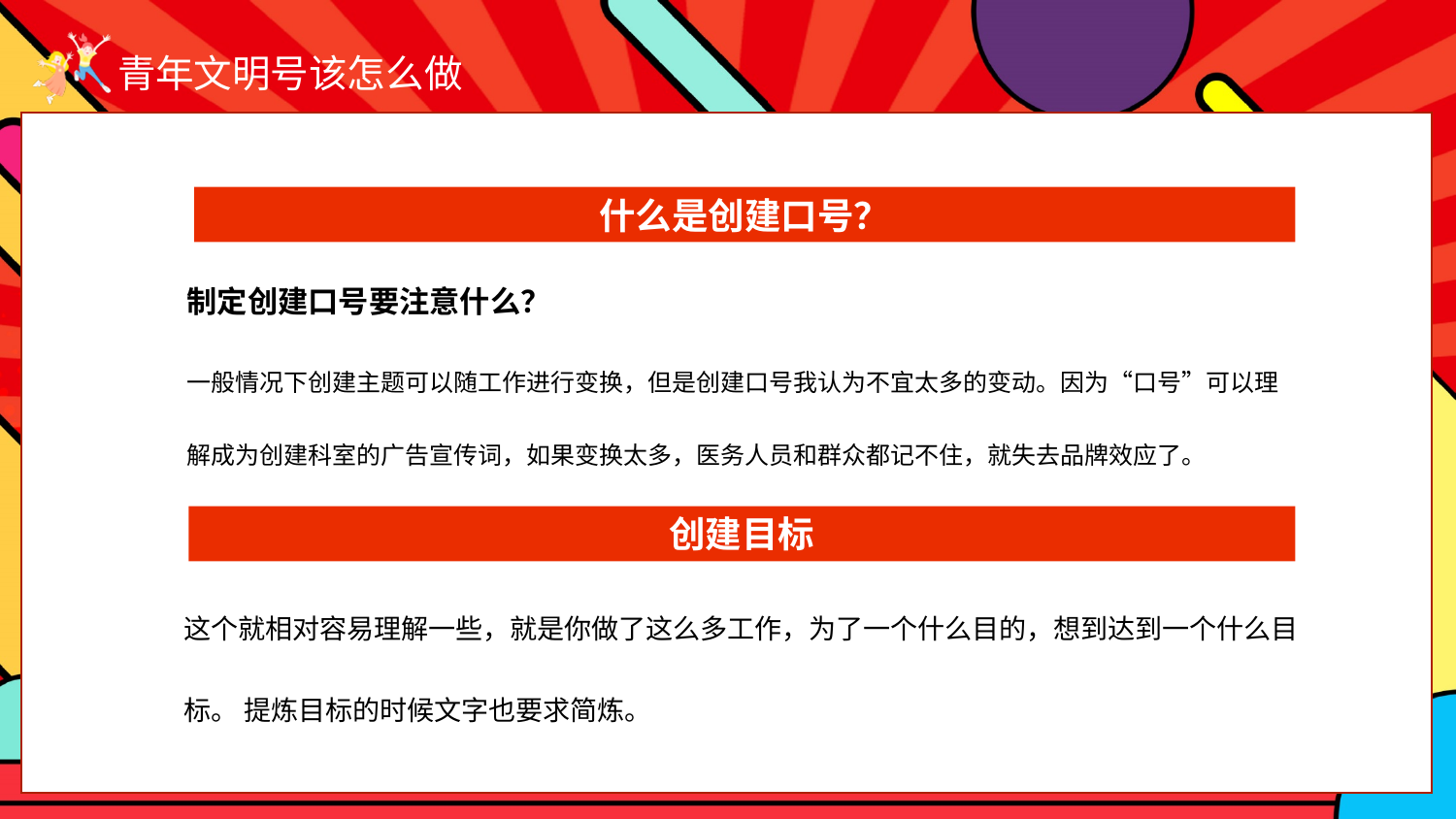

什么是创建口号？
制定创建口号要注意什么？
一般情况下创建主题可以随工作进行变换，但是创建口号我认为不宜太多的变动。因为“口号”可以理解成为创建科室的广告宣传词，如果变换太多，医务人员和群众都记不住，就失去品牌效应了。

创建目标
这个就相对容易理解一些，就是你做了这么多工作，为了一个什么目的，想到达到一个什么目标。 提炼目标的时候文字也要求简炼。